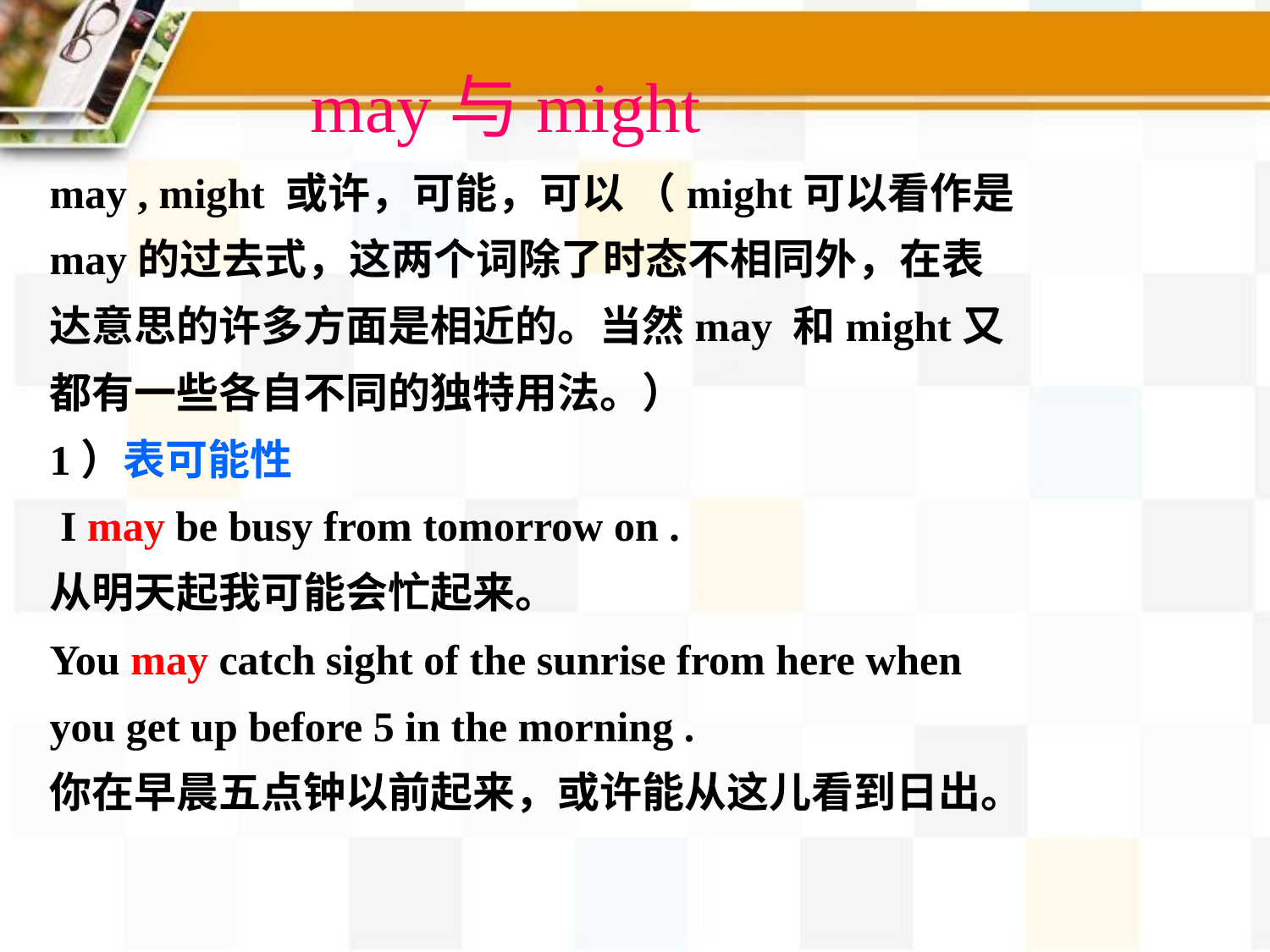

may与might
may , might 或许，可能，可以 （might可以看作是
may的过去式，这两个词除了时态不相同外，在表
达意思的许多方面是相近的。当然may 和might又
都有一些各自不同的独特用法。）
1）表可能性
 I may be busy from tomorrow on .
从明天起我可能会忙起来。
You may catch sight of the sunrise from here when
you get up before 5 in the morning .
你在早晨五点钟以前起来，或许能从这儿看到日出。